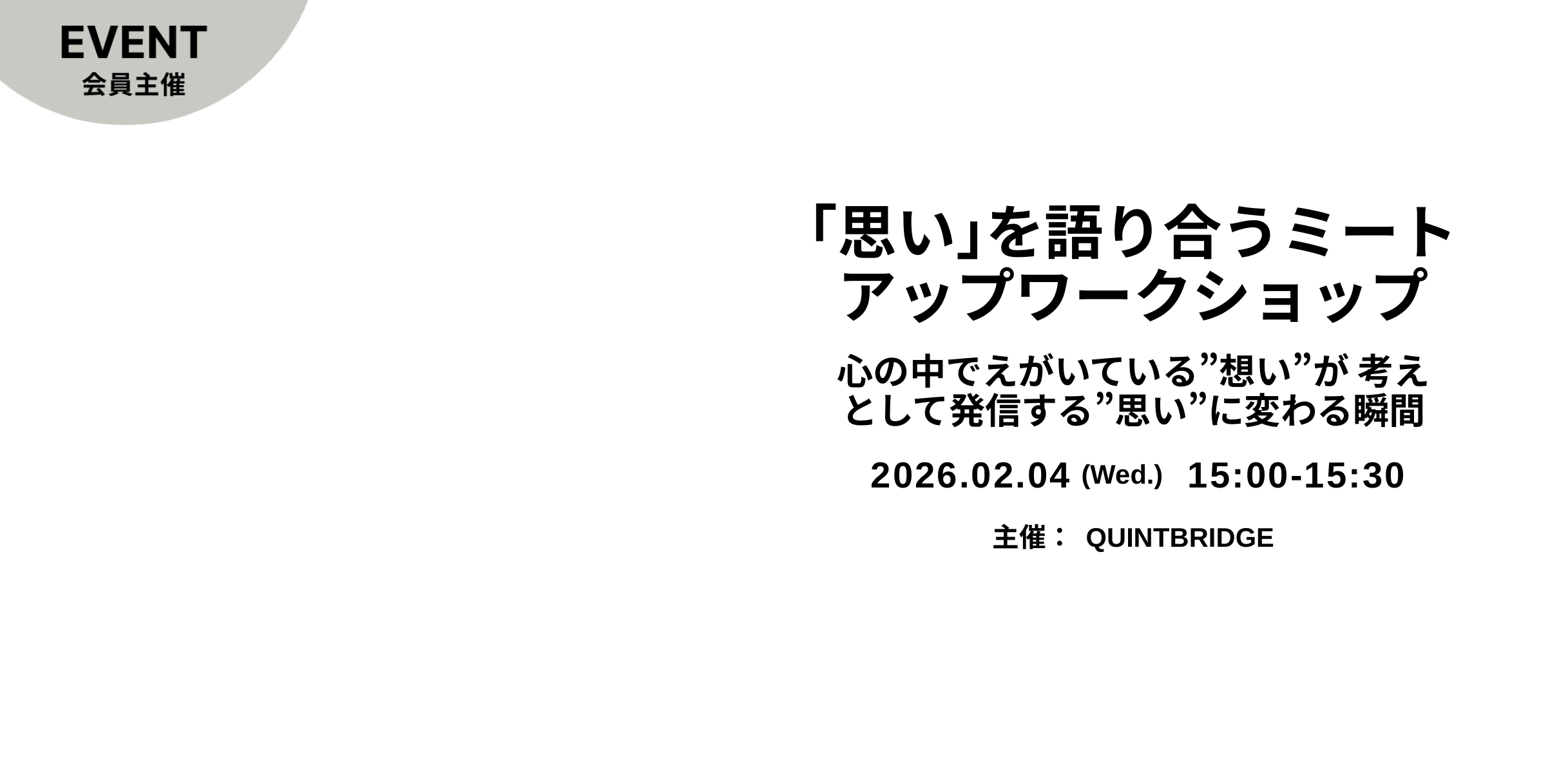

# ｢思い｣を語り合うミートアップワークショップ
心の中でえがいている”想い”が 考えとして発信する”思い”に変わる瞬間
2026.02.04
15:00-15:30
(Wed.)
主催： QUINTBRIDGE